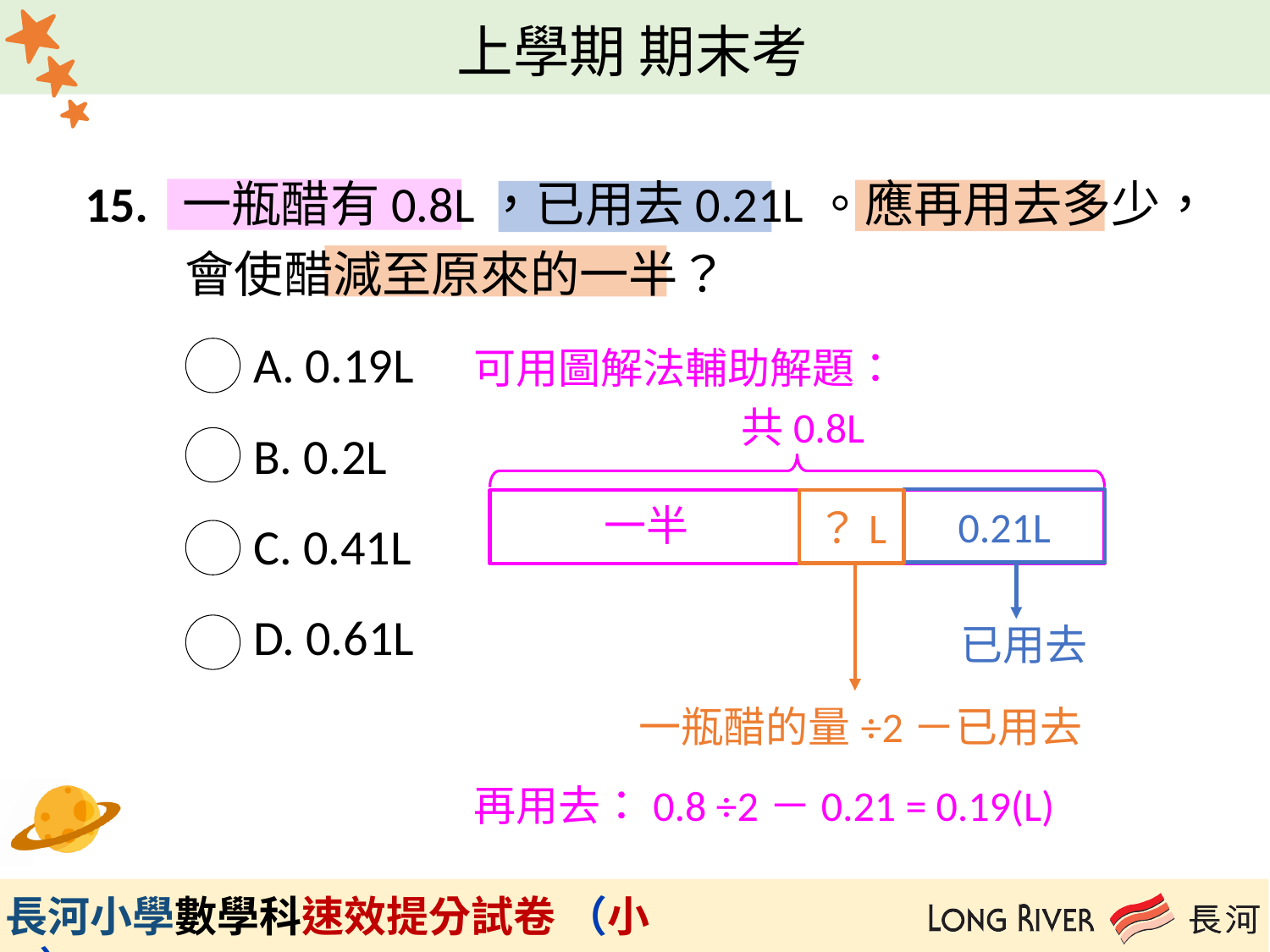

15.  一瓶醋有0.8L，已用去0.21L。應再用去多少，
        會使醋減至原來的一半？
               A. 0.19L
               B. 0.2L
               C. 0.41L
               D. 0.61L

可用圖解法輔助解題：

共0.8L

0.21L
？L

一半

已用去

一瓶醋的量÷2－已用去
再用去：0.8 ÷2－0.21 = 0.19(L)